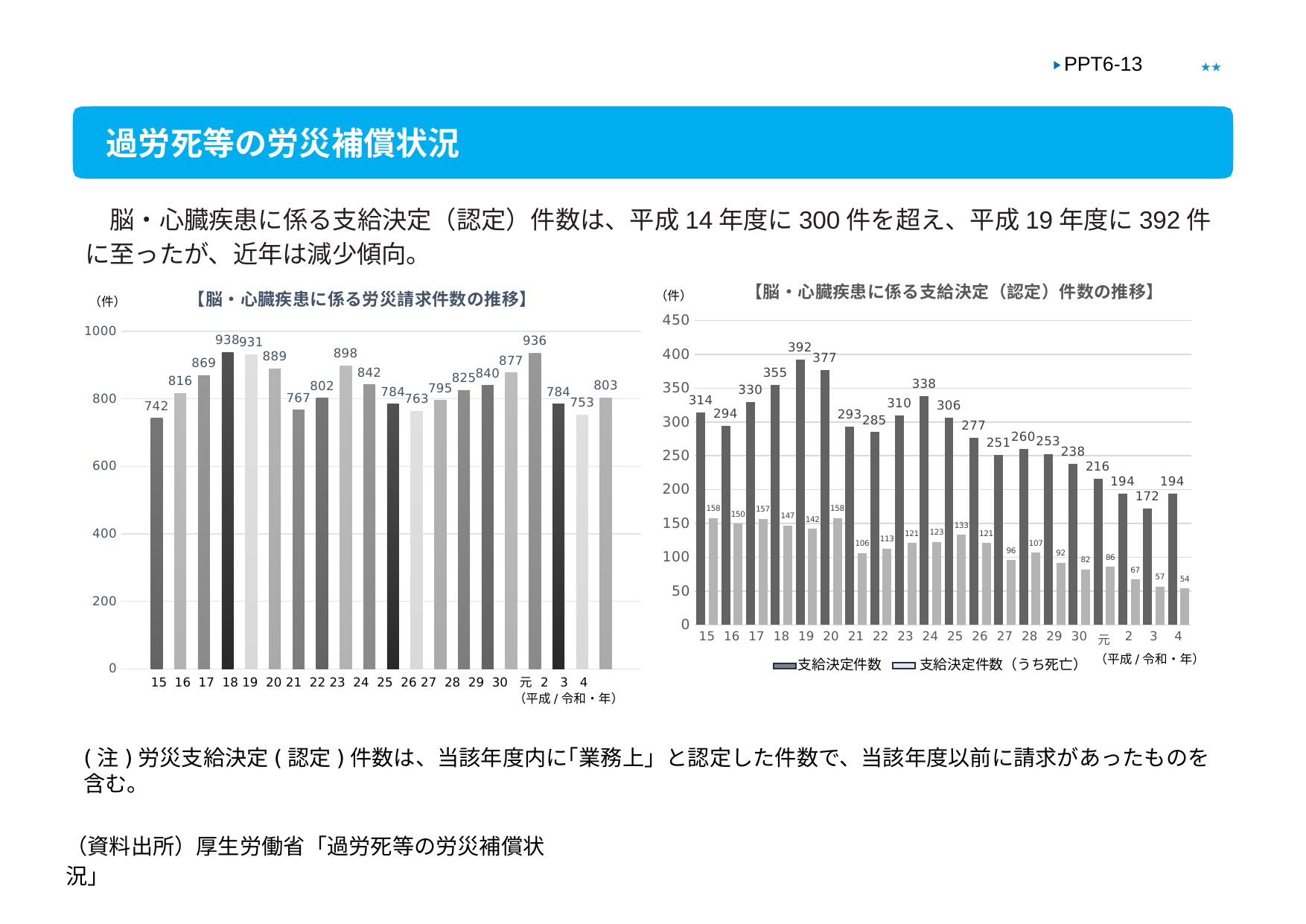

★★
▶ PPT6-13

過労死等の労災補償状況
　脳・心臓疾患に係る支給決定（認定）件数は、平成14年度に300件を超え、平成19年度に392件に至ったが、近年は減少傾向。

### Chart: 【脳・心臓疾患に係る労災請求件数の推移】

| Category | 15 | 16 | 17 | 18 | 19 | 20 | 21 | 22 | 23 | 24 | 25 | 26 | 27 | 28 | 29 | 30 | 元 | 2 | 3 | 4 |
|---|---|---|---|---|---|---|---|---|---|---|---|---|---|---|---|---|---|---|---|---|
| カテゴリ 1 | 742.0 | 816.0 | 869.0 | 938.0 | 931.0 | 889.0 | 767.0 | 802.0 | 898.0 | 842.0 | 784.0 | 763.0 | 795.0 | 825.0 | 840.0 | 877.0 | 936.0 | 784.0 | 753.0 | 803.0 |
（平成/令和・年）

### Chart: 【脳・心臓疾患に係る支給決定（認定）件数の推移】

| Category | 支給決定件数 | 支給決定件数（うち死亡） |
|---|---|---|
| 15 | 314.0 | 158.0 |
| 16 | 294.0 | 150.0 |
| 17 | 330.0 | 157.0 |
| 18 | 355.0 | 147.0 |
| 19 | 392.0 | 142.0 |
| 20 | 377.0 | 158.0 |
| 21 | 293.0 | 106.0 |
| 22 | 285.0 | 113.0 |
| 23 | 310.0 | 121.0 |
| 24 | 338.0 | 123.0 |
| 25 | 306.0 | 133.0 |
| 26 | 277.0 | 121.0 |
| 27 | 251.0 | 96.0 |
| 28 | 260.0 | 107.0 |
| 29 | 253.0 | 92.0 |
| 30 | 238.0 | 82.0 |
| 元 | 216.0 | 86.0 |
| 2 | 194.0 | 67.0 |
| 3 | 172.0 | 57.0 |
| 4 | 194.0 | 54.0 |
（件）
（件）
（平成/令和・年）
支給決定件数
支給決定件数（うち死亡）

15  16  17  18 19  20 21  22 23  24  25  26 27  28  29  30  元  2   3   4
(注)労災支給決定(認定)件数は、当該年度内に｢業務上」と認定した件数で、当該年度以前に請求があったものを含む。
（資料出所）厚生労働省「過労死等の労災補償状況」